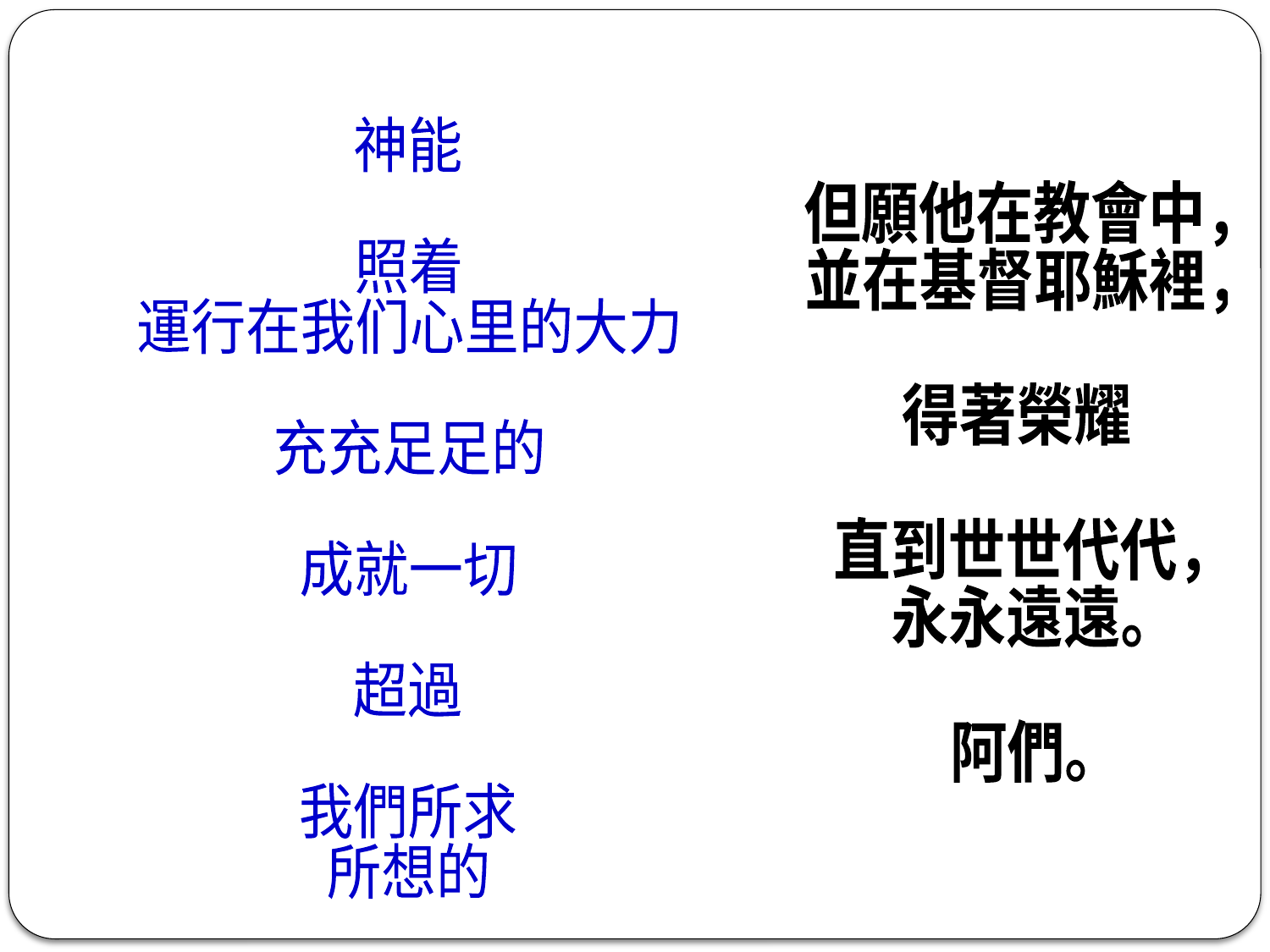

神能

照着
運行在我们心里的大力

充充足足的

成就一切

超過

我們所求
所想的
但願他在教會中，
並在基督耶穌裡，

得著榮耀

直到世世代代，
永永遠遠。

阿們。